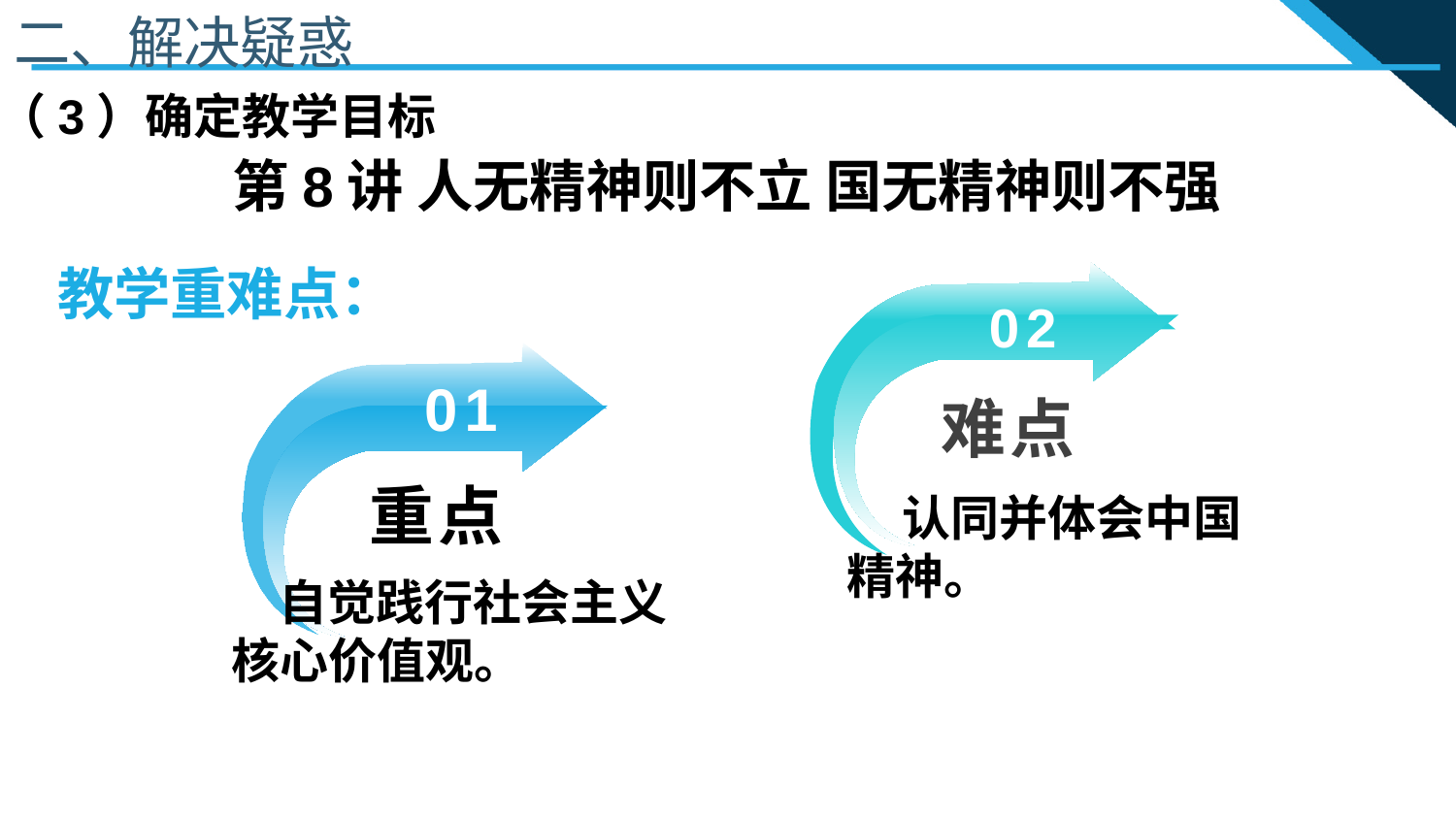

二、解决疑惑
（3）确定教学目标
第8讲 人无精神则不立 国无精神则不强
教学重难点：

02

01
   难点

    认同并体会中国精神。
  重点
      自觉践行社会主义核心价值观。